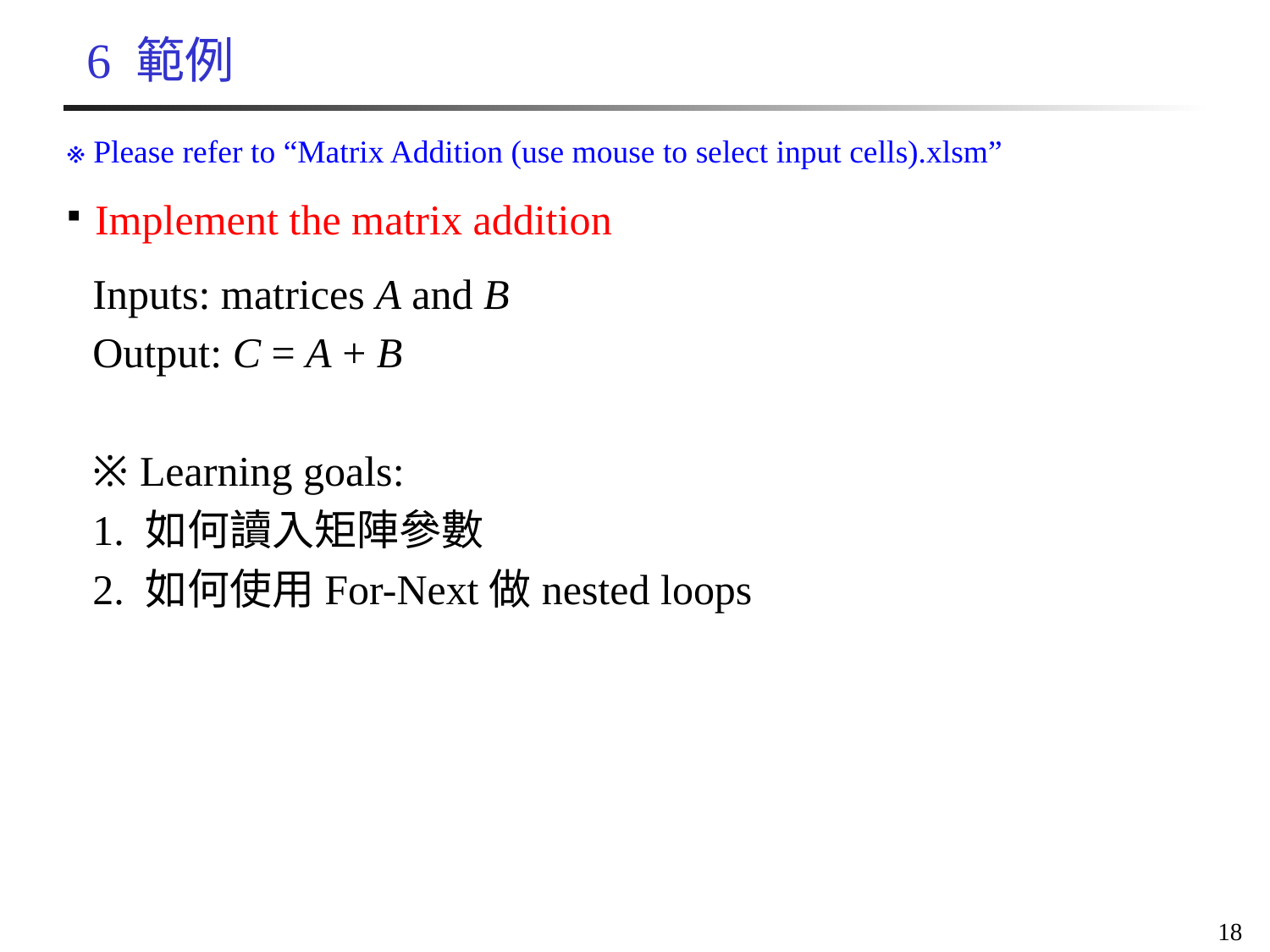

# 6 範例
※ Please refer to “Matrix Addition (use mouse to select input cells).xlsm”
Implement the matrix addition
Inputs: matrices A and B
Output: C = A + B

※ Learning goals:
1. 如何讀入矩陣參數
2. 如何使用For-Next做nested loops
18